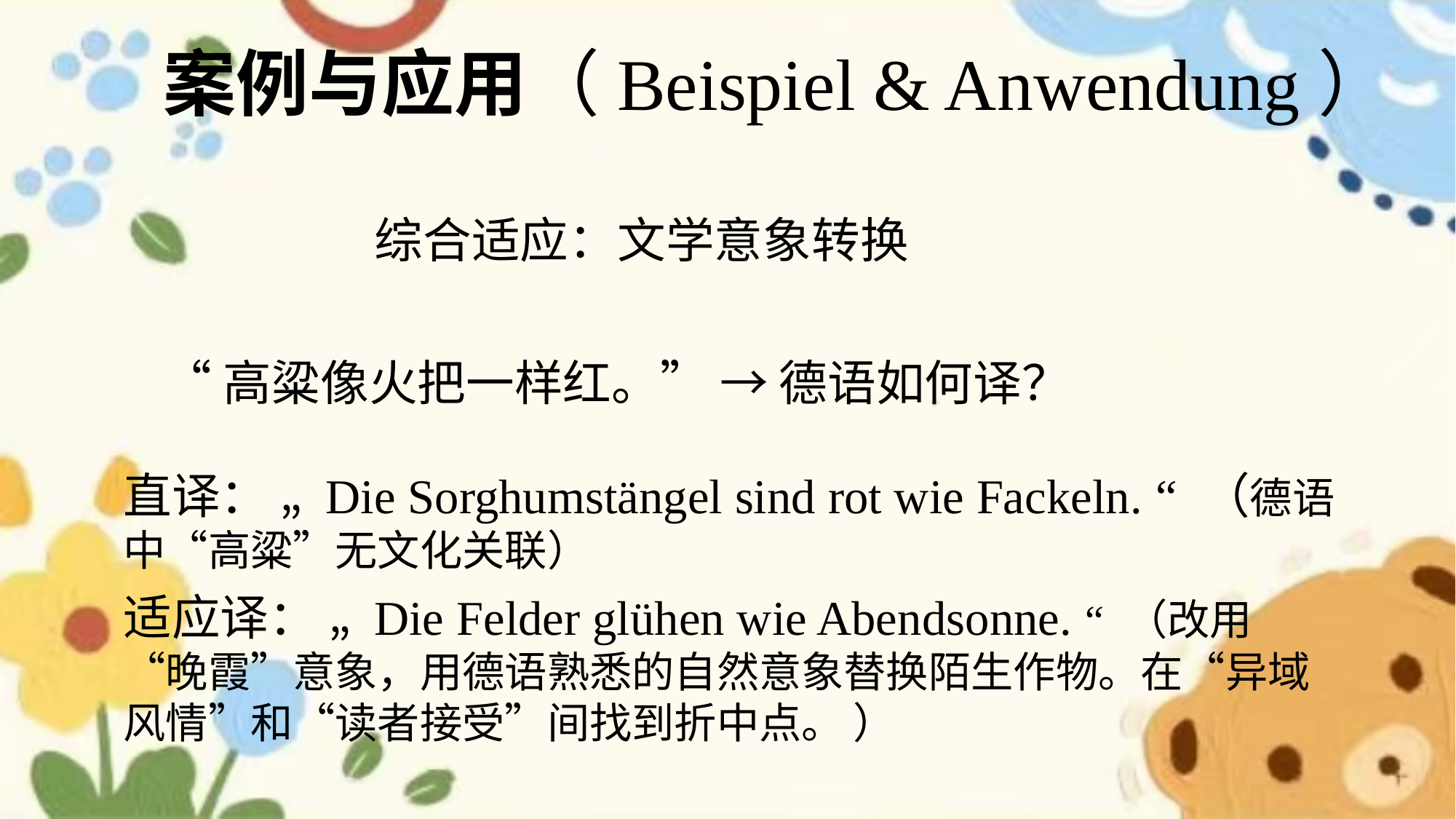

案例与应用（Beispiel & Anwendung）
综合适应：文学意象转换
“高粱像火把一样红。” → 德语如何译？
直译： „ Die Sorghumstängel sind rot wie Fackeln. “ （德语中“高粱”无文化关联）
适应译： „ Die Felder glühen wie Abendsonne. “ （改用“晚霞”意象，用德语熟悉的自然意象替换陌生作物。在“异域风情”和“读者接受”间找到折中点。 ）